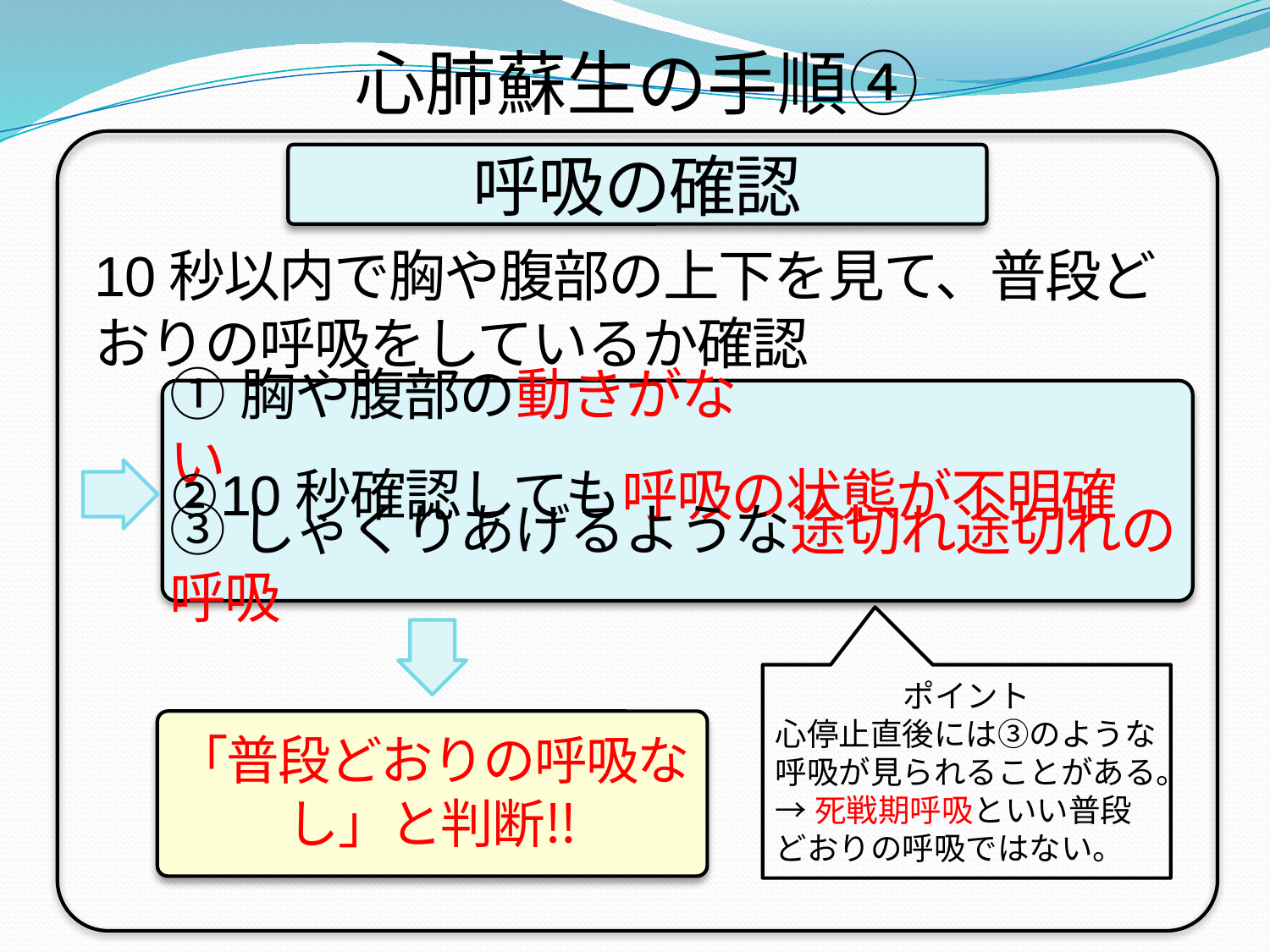

心肺蘇生の手順④

呼吸の確認
10秒以内で胸や腹部の上下を見て、普段どおりの呼吸をしているか確認

①胸や腹部の動きがない
②10秒確認しても呼吸の状態が不明確

③しゃくりあげるような途切れ途切れの呼吸

ポイント
心停止直後には③のような呼吸が見られることがある。
→死戦期呼吸といい普段どおりの呼吸ではない。
「普段どおりの呼吸なし」と判断‼